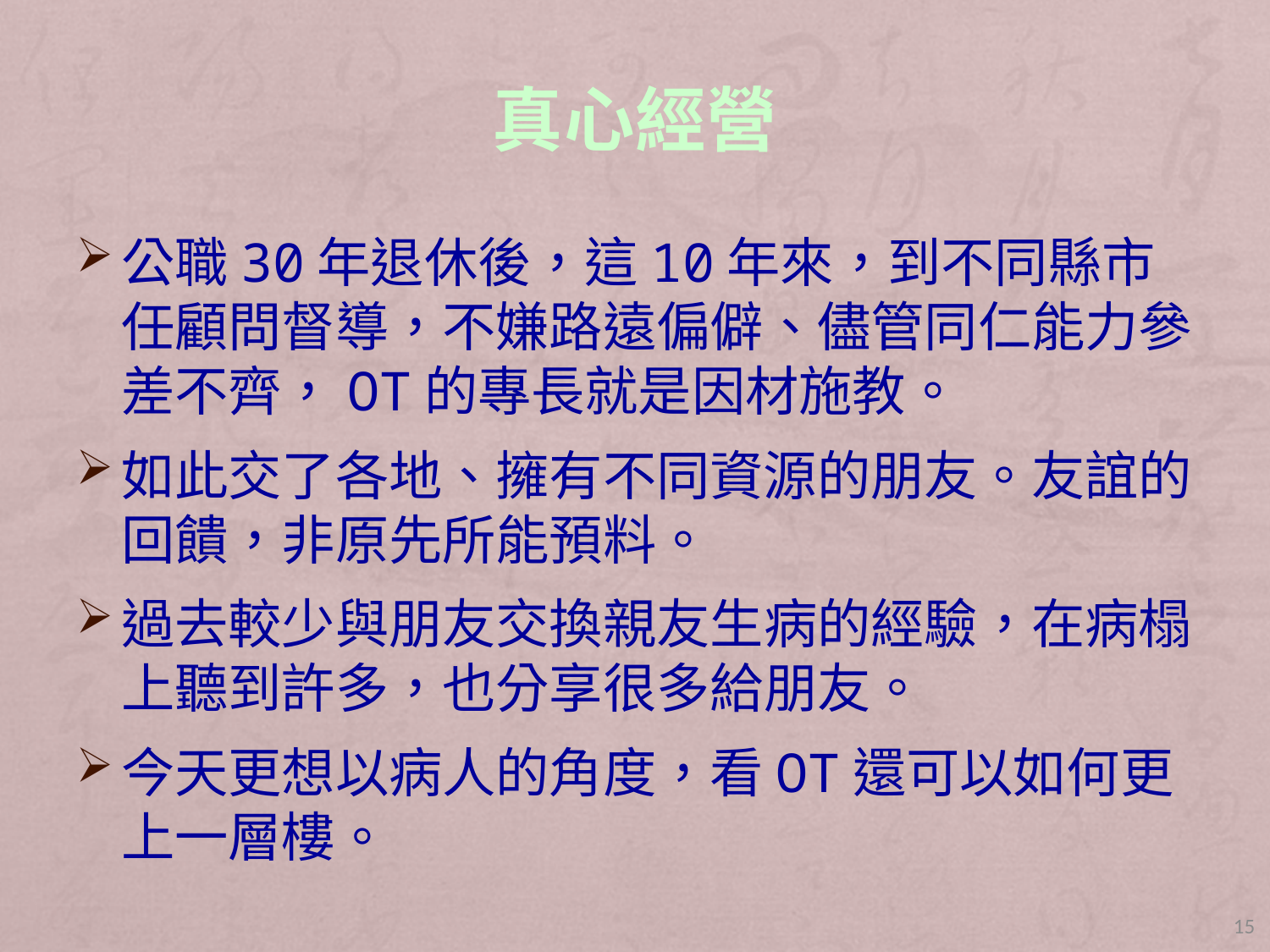

# 真心經營
公職30年退休後，這10年來，到不同縣市任顧問督導，不嫌路遠偏僻、儘管同仁能力參差不齊，OT的專長就是因材施教。
如此交了各地、擁有不同資源的朋友。友誼的回饋，非原先所能預料。
過去較少與朋友交換親友生病的經驗，在病榻上聽到許多，也分享很多給朋友。
今天更想以病人的角度，看OT還可以如何更上一層樓。

15